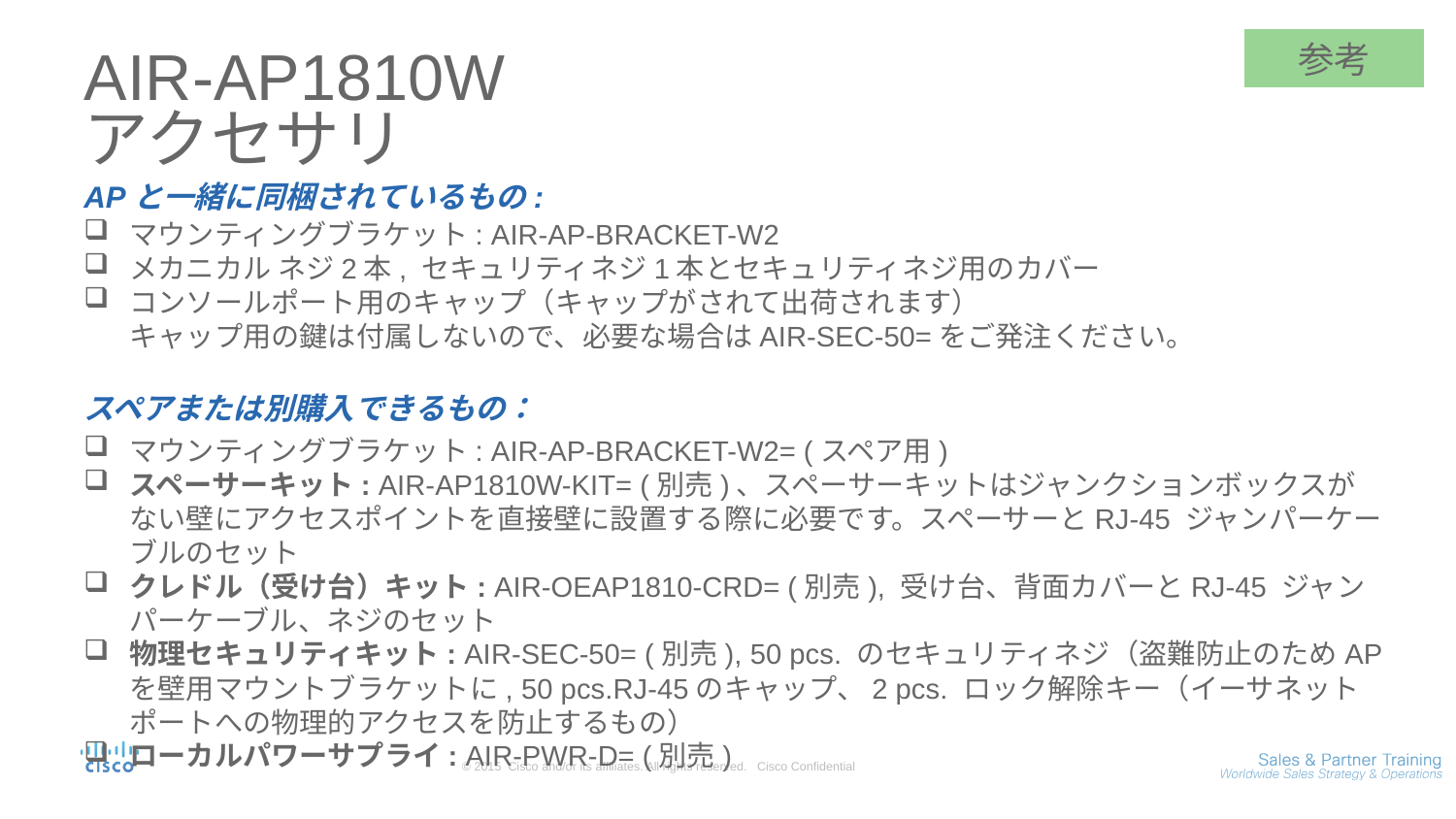

参考
# AIR-AP1810W アクセサリ
APと一緒に同梱されているもの:
マウンティングブラケット: AIR-AP-BRACKET-W2
メカニカル ネジ2本, セキュリティネジ1本とセキュリティネジ用のカバー
コンソールポート用のキャップ（キャップがされて出荷されます）
キャップ用の鍵は付属しないので、必要な場合はAIR-SEC-50=をご発注ください。
スペアまたは別購入できるもの：
マウンティングブラケット: AIR-AP-BRACKET-W2= (スペア用)
スペーサーキット: AIR-AP1810W-KIT= (別売)、スペーサーキットはジャンクションボックスがない壁にアクセスポイントを直接壁に設置する際に必要です。スペーサーとRJ-45 ジャンパーケーブルのセット
クレドル（受け台）キット: AIR-OEAP1810-CRD= (別売), 受け台、背面カバーとRJ-45 ジャンパーケーブル、ネジのセット
物理セキュリティキット: AIR-SEC-50= (別売), 50 pcs. のセキュリティネジ（盗難防止のためAPを壁用マウントブラケットに, 50 pcs.RJ-45のキャップ、2 pcs. ロック解除キー（イーサネットポートへの物理的アクセスを防止するもの）
ローカルパワーサプライ: AIR-PWR-D= (別売)